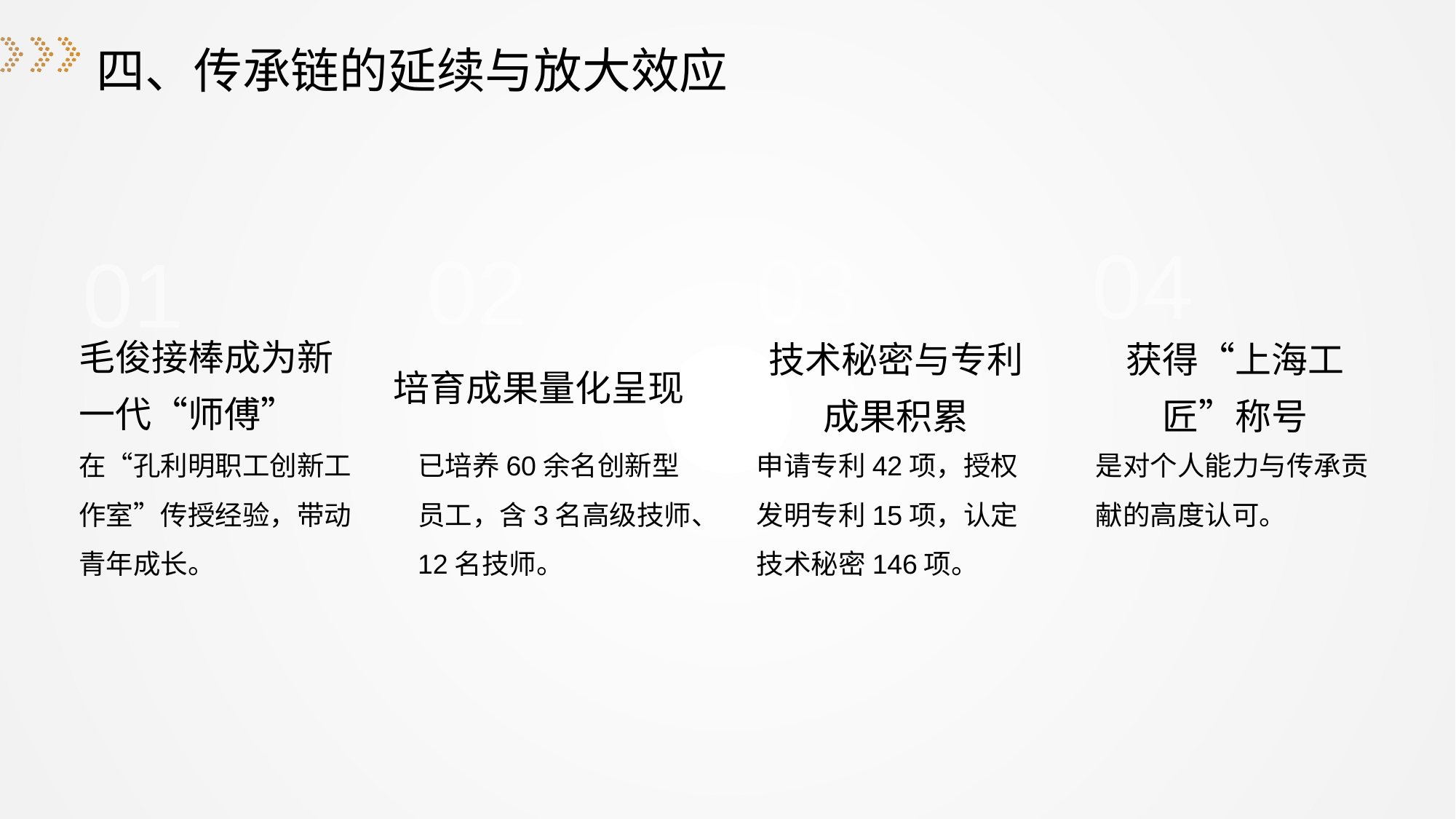

四、传承链的延续与放大效应

04
03
02
01
毛俊接棒成为新一代“师傅”
技术秘密与专利成果积累
获得“上海工匠”称号
培育成果量化呈现
在“孔利明职工创新工作室”传授经验，带动青年成长。
已培养60余名创新型员工，含3名高级技师、12名技师。
是对个人能力与传承贡献的高度认可。
申请专利42项，授权发明专利15项，认定技术秘密146项。